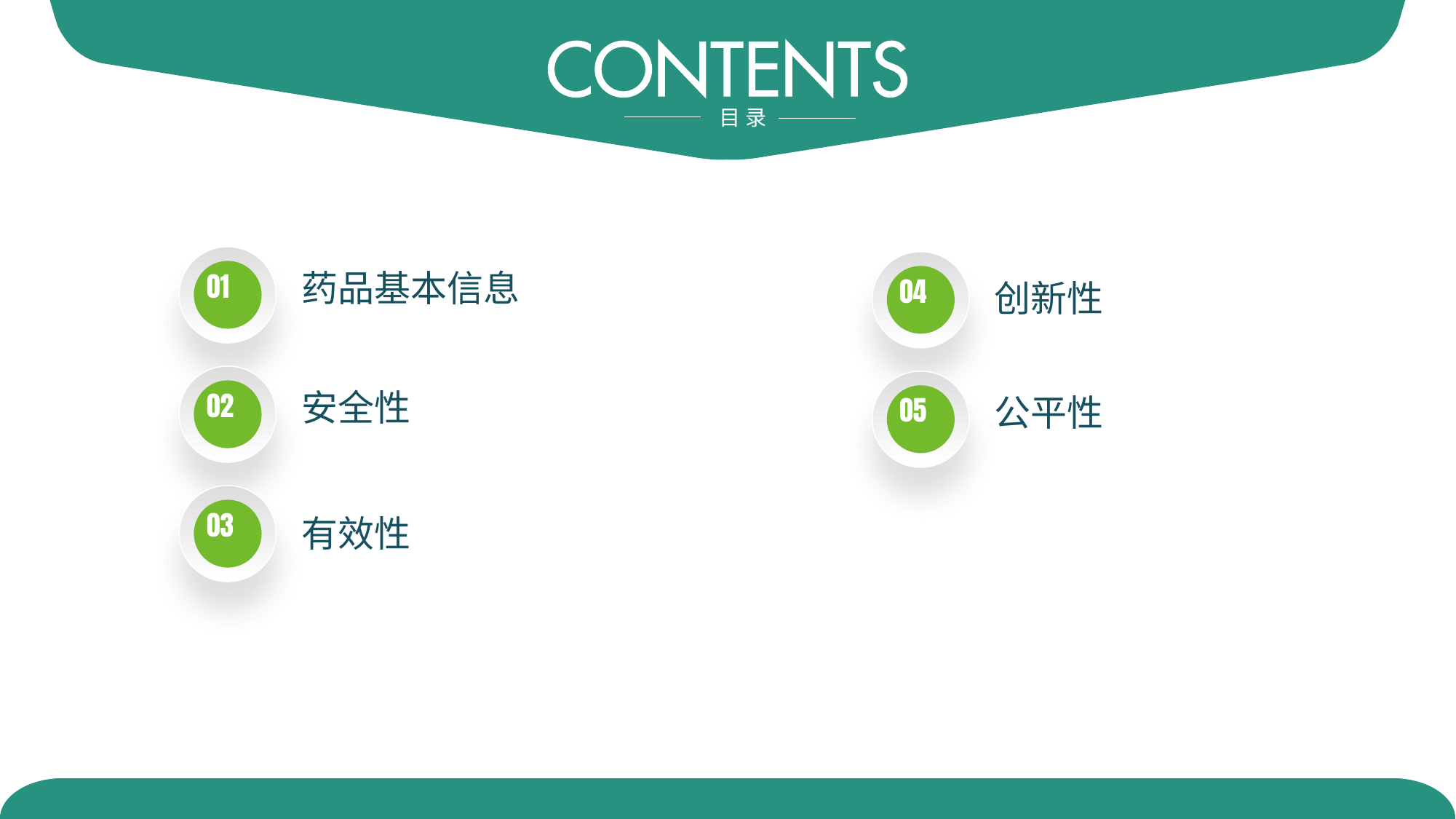

目 录

01

04
药品基本信息
创新性

02

05
安全性
公平性

03
有效性